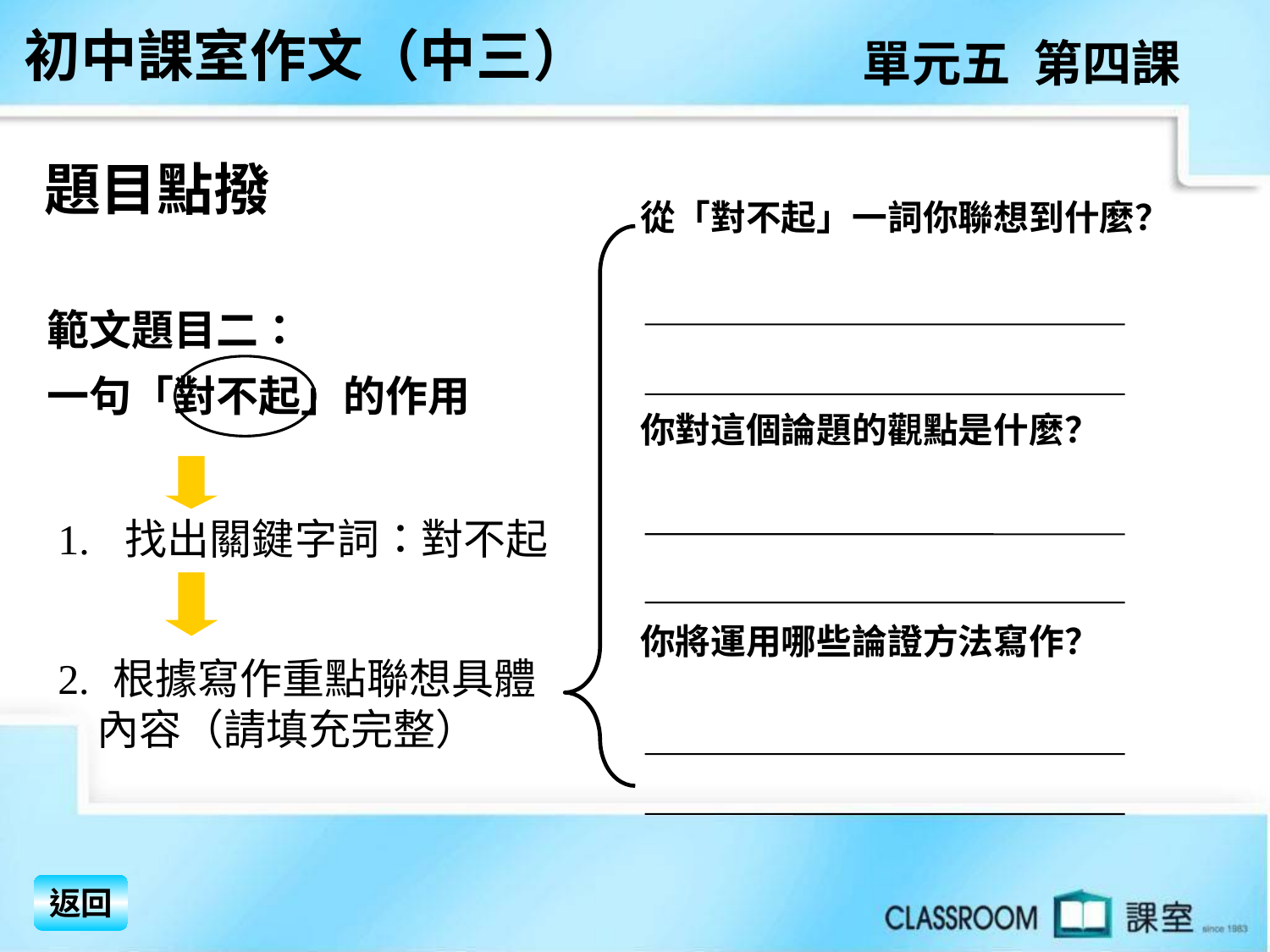

初中課室作文（中三）
單元五  第四課
題目點撥
從「對不起」一詞你聯想到什麼？

你對這個論題的觀點是什麼？

你將運用哪些論證方法寫作？

範文題目二：
一句「對不起」的作用

1. 找出關鍵字詞：對不起

2. 根據寫作重點聯想具體
   內容（請填充完整）
返回